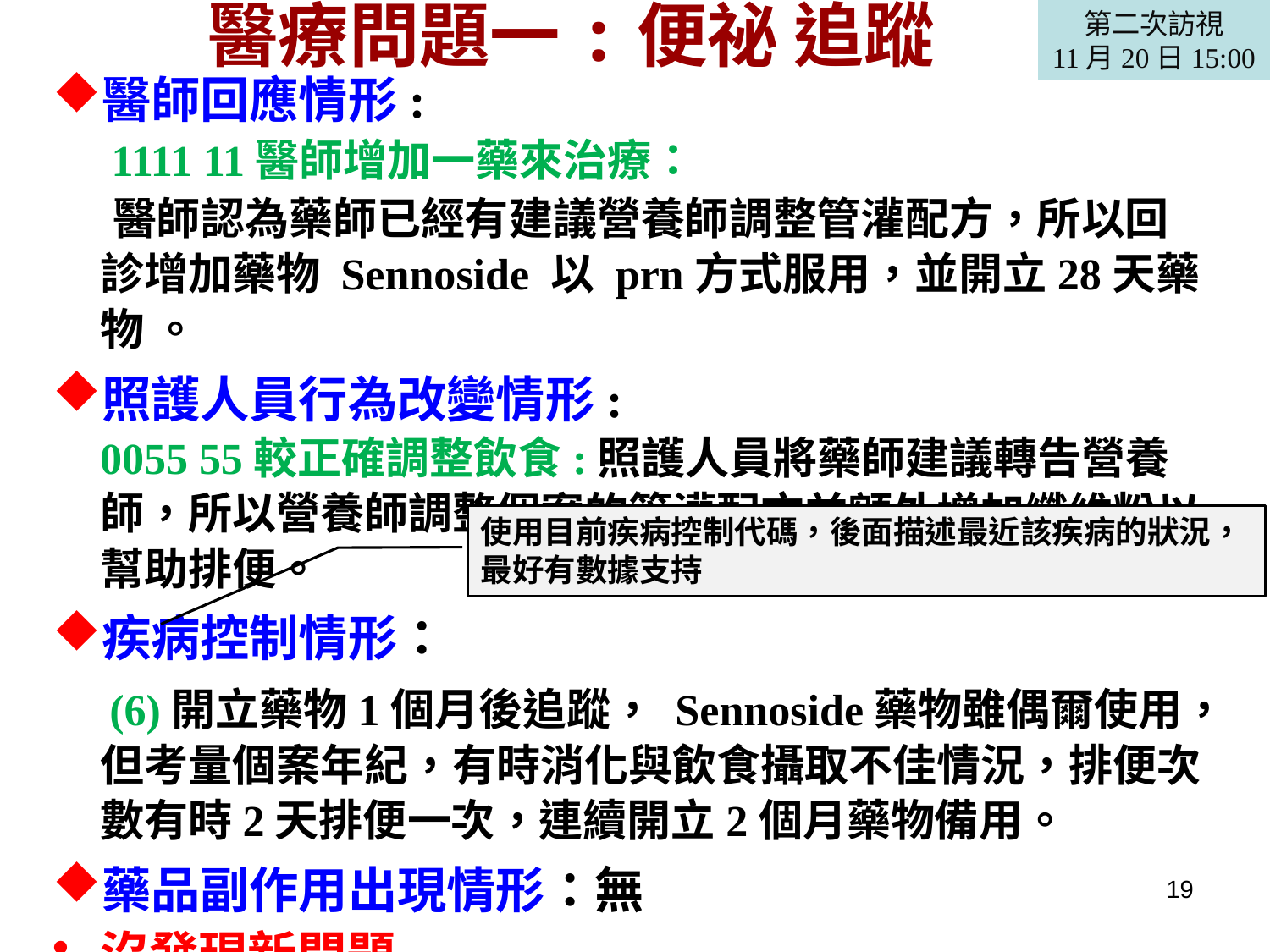

第二次訪視
11月20日15:00
醫療問題一:便祕 追蹤
醫師回應情形:
 1111 11醫師增加一藥來治療：
     醫師認為藥師已經有建議營養師調整管灌配方，所以回診增加藥物 Sennoside 以 prn方式服用，並開立28天藥物 。
照護人員行為改變情形:
0055 55較正確調整飲食:照護人員將藥師建議轉告營養師，所以營養師調整個案的管灌配方並額外增加纖維粉以幫助排便。
疾病控制情形：
     (6)開立藥物1個月後追蹤， Sennoside藥物雖偶爾使用，但考量個案年紀，有時消化與飲食攝取不佳情況，排便次數有時2天排便一次，連續開立2個月藥物備用。
藥品副作用出現情形：無
沒發現新問題

使用目前疾病控制代碼，後面描述最近該疾病的狀況，
最好有數據支持

19